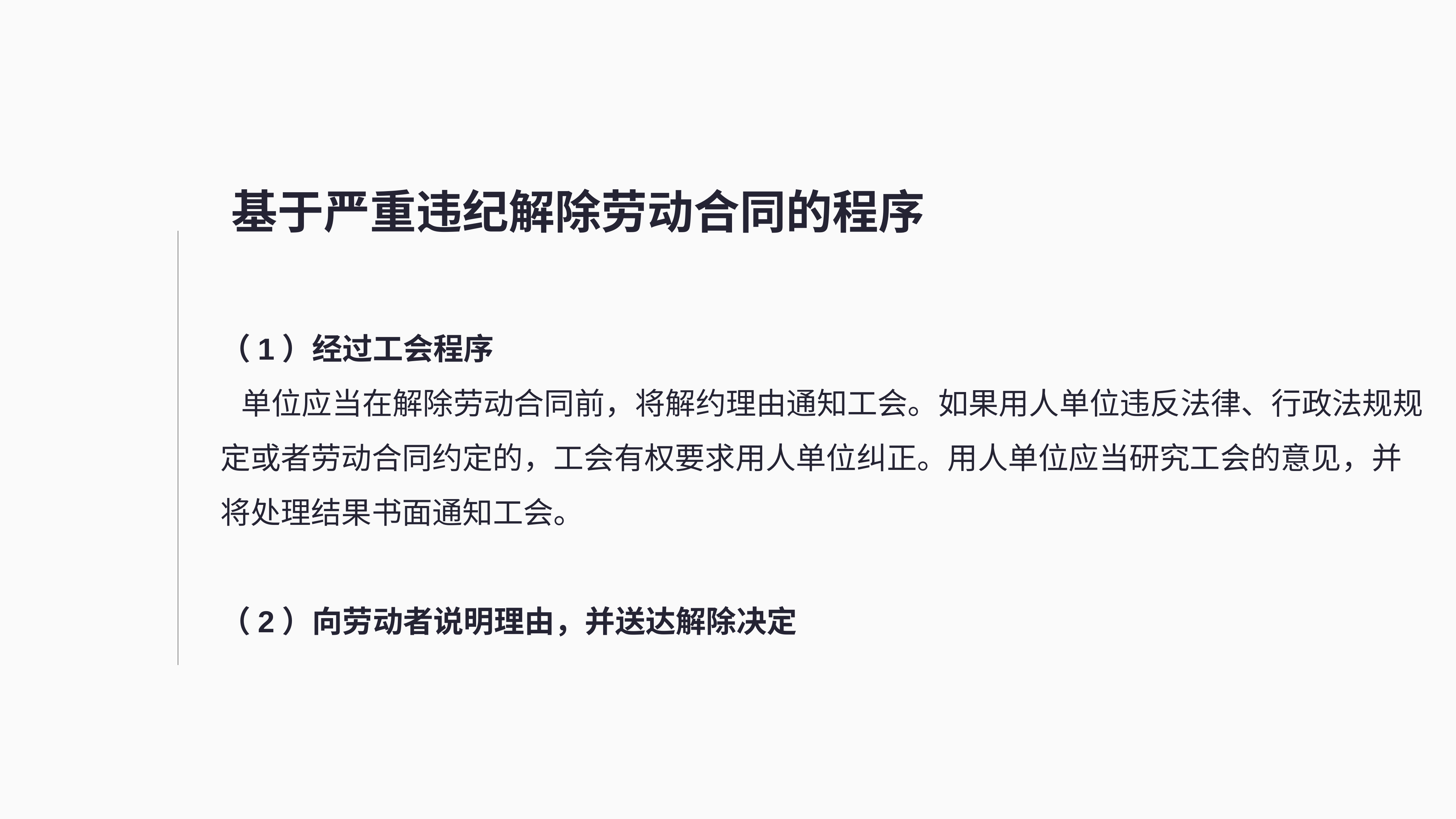

基于严重违纪解除劳动合同的程序

（1）经过工会程序
  单位应当在解除劳动合同前，将解约理由通知工会。如果用人单位违反法律、行政法规规定或者劳动合同约定的，工会有权要求用人单位纠正。用人单位应当研究工会的意见，并将处理结果书面通知工会。

（2）向劳动者说明理由，并送达解除决定